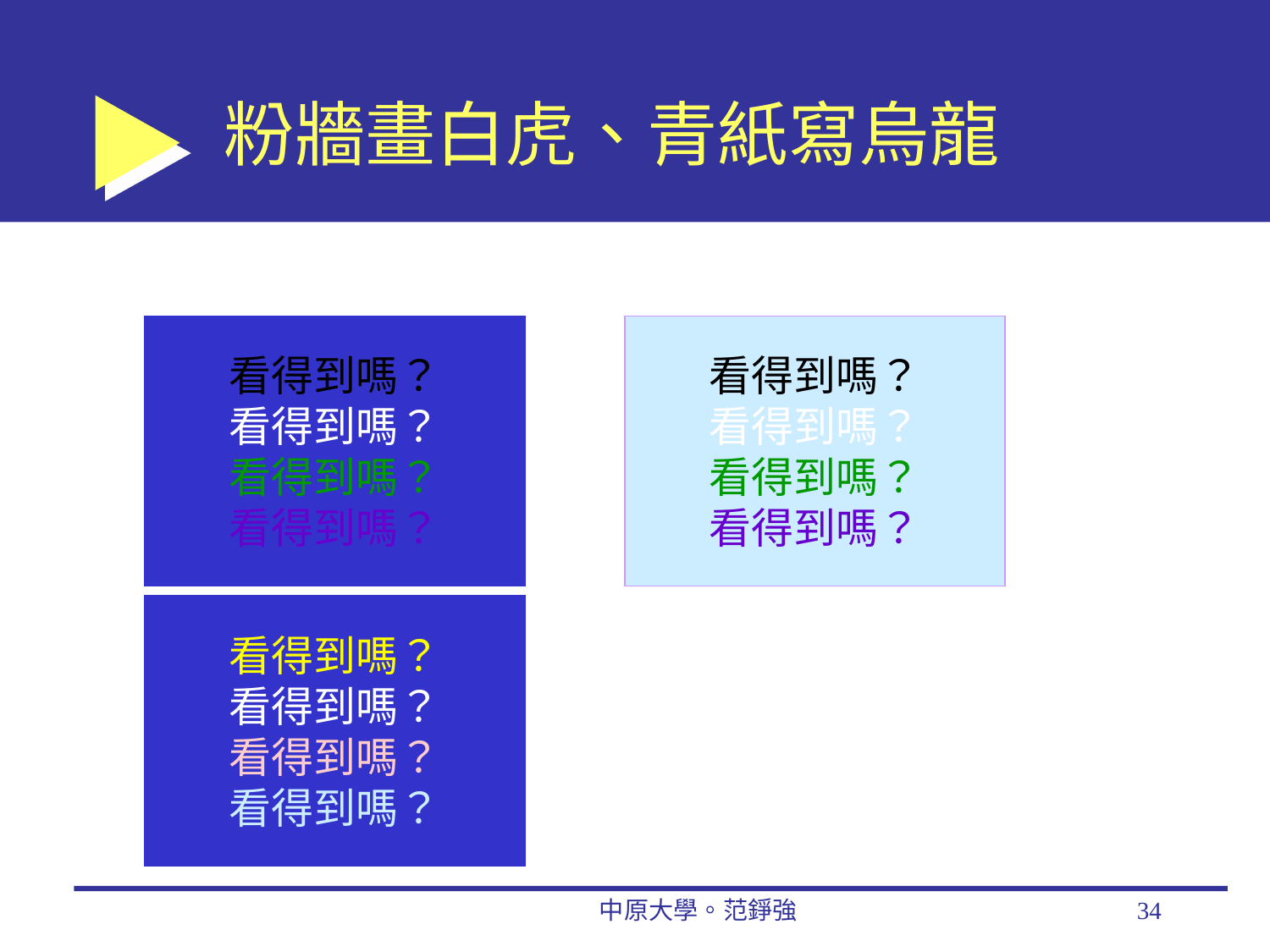

# 粉牆畫白虎、青紙寫烏龍
看得到嗎？
看得到嗎？
看得到嗎？
看得到嗎？
看得到嗎？
看得到嗎？
看得到嗎？
看得到嗎？
看得到嗎？
看得到嗎？
看得到嗎？
看得到嗎？
中原大學。范錚強
34